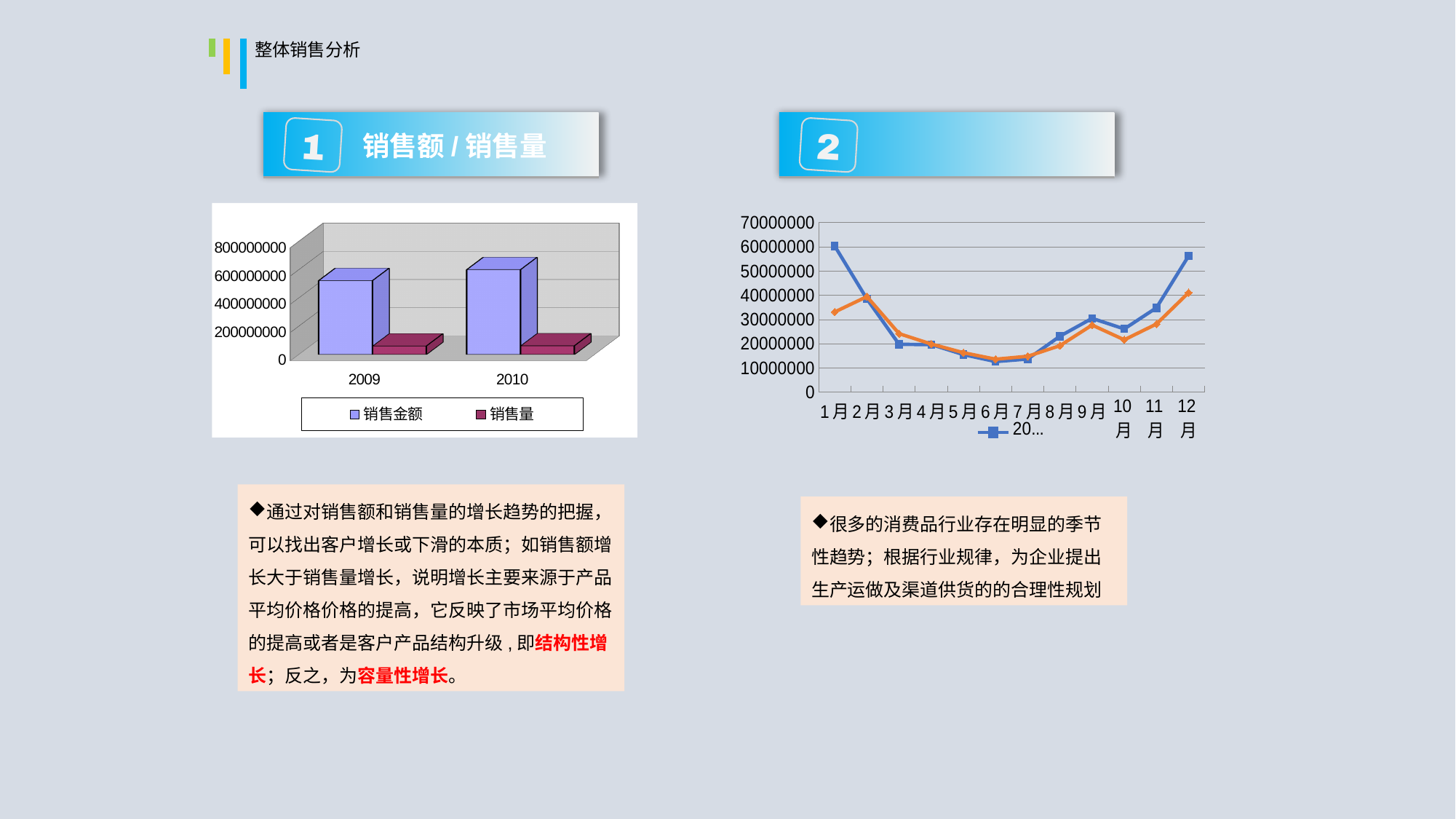

# 整体销售分析
季节性分析
销售额/销售量
2
1

### Chart

| Category | 2005年 | 2004年 |
|---|---|---|
| 1月 | 60344135.07 | 33154118.279999997 |
| 2月 | 38523708.42 | 39494744.879999995 |
| 3月 | 19745714.489999976 | 24156899.16 |
| 4月 | 19671297.53 | 19885405.64 |
| 5月 | 15511074.880000006 | 16297592.18 |
| 6月 | 12642300.86 | 13614024.68 |
| 7月 | 13685287.060000002 | 14825009.16 |
| 8月 | 23120563.84 | 19207193.92 |
| 9月 | 30508207.28999999 | 27742394.09 |
| 10月 | 26131595.35 | 21633661.62 |
| 11月 | 34850230.5 | 28167519.1 |
| 12月 | 56289816.849999994 | 41135974.68 |

[unsupported chart]

通过对销售额和销售量的增长趋势的把握，可以找出客户增长或下滑的本质；如销售额增长大于销售量增长，说明增长主要来源于产品平均价格价格的提高，它反映了市场平均价格的提高或者是客户产品结构升级,即结构性增长；反之，为容量性增长。
很多的消费品行业存在明显的季节性趋势；根据行业规律，为企业提出生产运做及渠道供货的的合理性规划